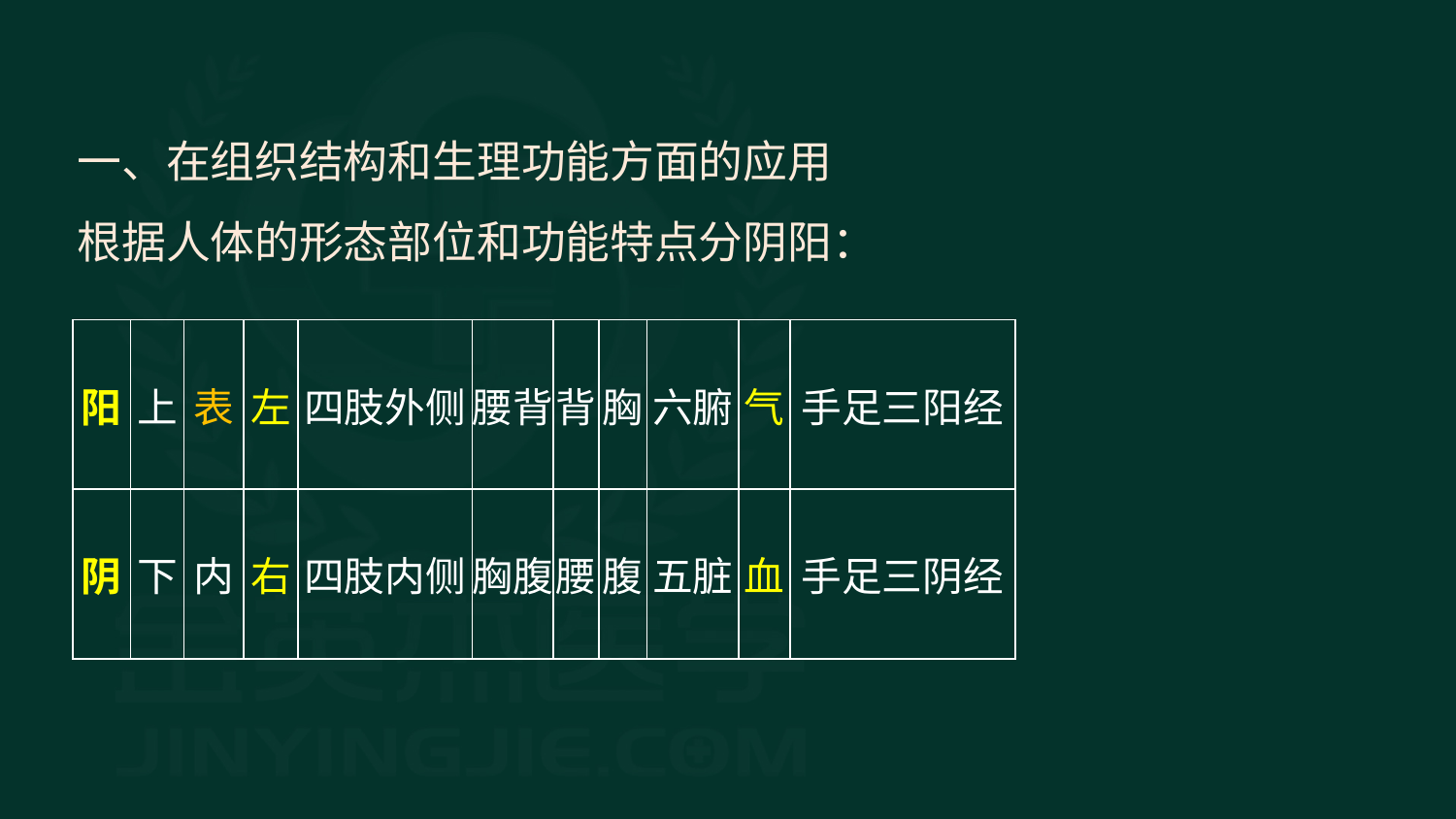

一、在组织结构和生理功能方面的应用
根据人体的形态部位和功能特点分阴阳：

| 阳 | 上 | 表 | 左 | 四肢外侧 | 腰背 | 背 | 胸 | 六腑 | 气 | 手足三阳经 |
| --- | --- | --- | --- | --- | --- | --- | --- | --- | --- | --- |
| 阴 | 下 | 内 | 右 | 四肢内侧 | 胸腹 | 腰 | 腹 | 五脏 | 血 | 手足三阴经 |